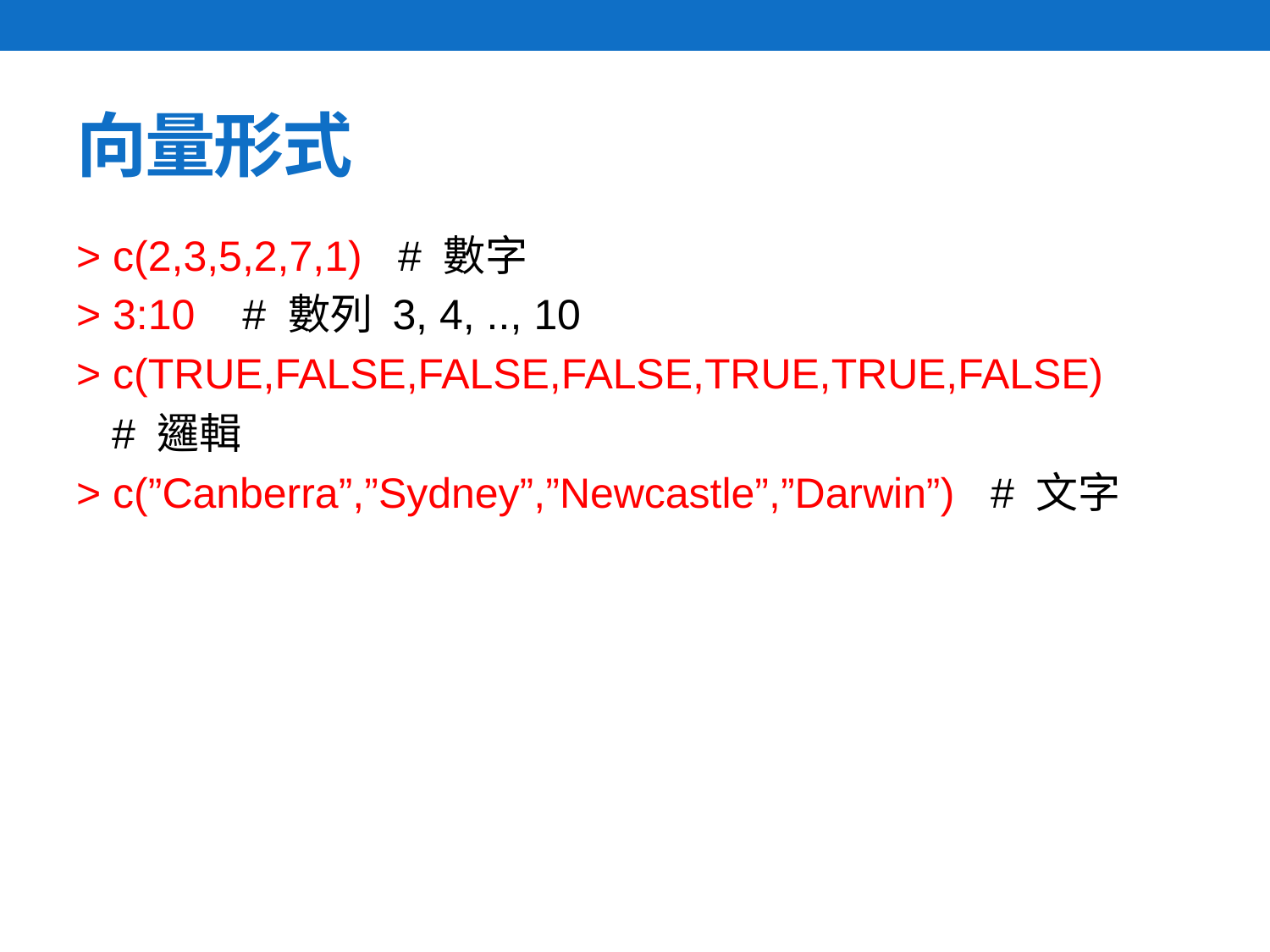

# 向量形式
> c(2,3,5,2,7,1)   # 數字
> 3:10    # 數列 3, 4, .., 10
> c(TRUE,FALSE,FALSE,FALSE,TRUE,TRUE,FALSE)
   # 邏輯
> c(”Canberra”,”Sydney”,”Newcastle”,”Darwin”)   # 文字